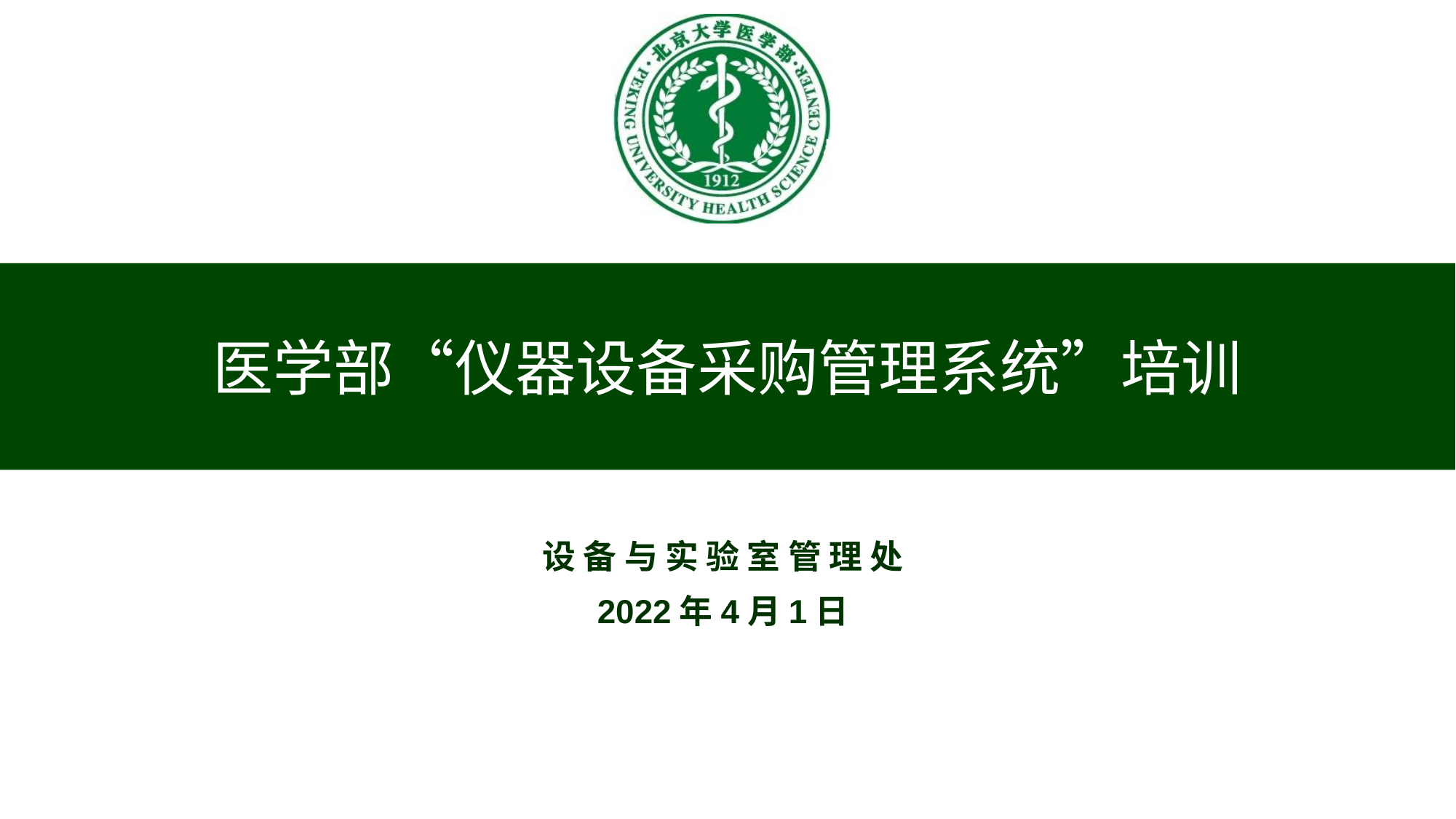

# 医学部“仪器设备采购管理系统”培训
设 备 与 实 验 室 管 理 处
2022年4月1日